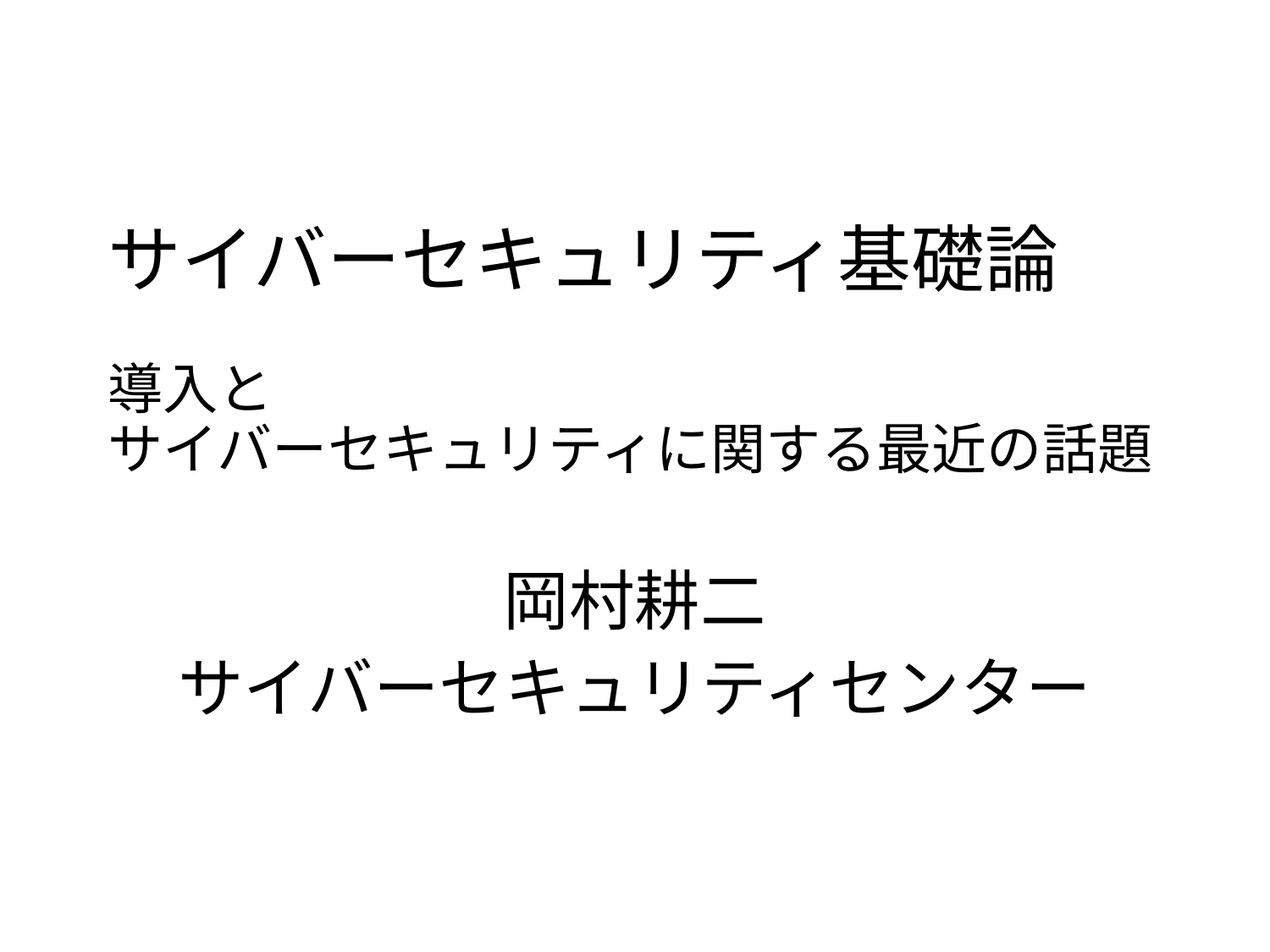

# サイバーセキュリティ基礎論 導入と サイバーセキュリティに関する最近の話題
岡村耕二
サイバーセキュリティセンター